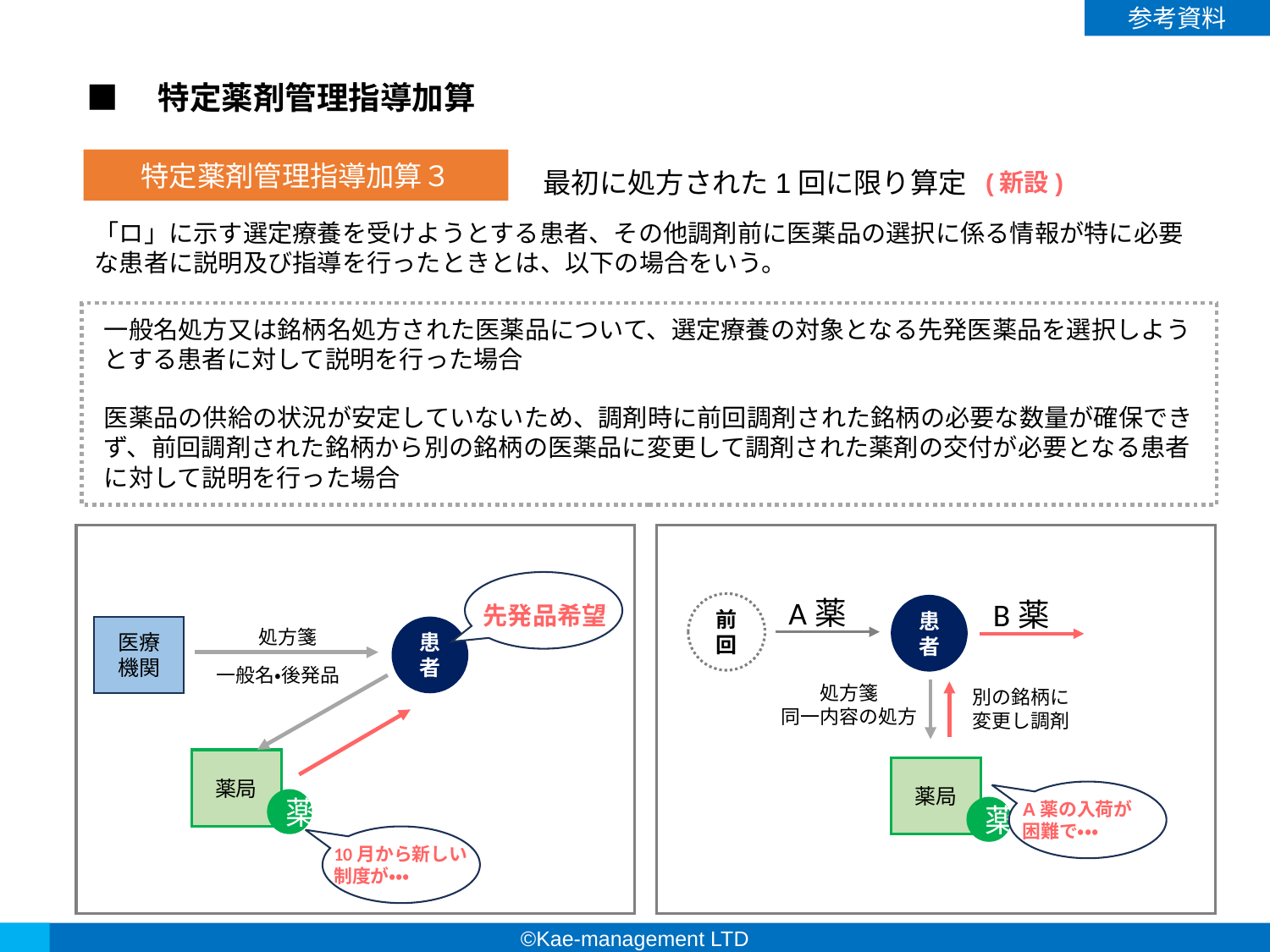

参考資料
■　特定薬剤管理指導加算
特定薬剤管理指導加算３
最初に処方された1回に限り算定
(新設)
「ロ」に示す選定療養を受けようとする患者、その他調剤前に医薬品の選択に係る情報が特に必要な患者に説明及び指導を行ったときとは、以下の場合をいう。

一般名処方又は銘柄名処方された医薬品について、選定療養の対象となる先発医薬品を選択しようとする患者に対して説明を行った場合

医薬品の供給の状況が安定していないため、調剤時に前回調剤された銘柄の必要な数量が確保できず、前回調剤された銘柄から別の銘柄の医薬品に変更して調剤された薬剤の交付が必要となる患者に対して説明を行った場合

A薬
B薬
前回
先発品希望
患者
医療
機関
患者
処方箋
一般名・後発品
処方箋
同一内容の処方
別の銘柄に
変更し調剤
薬局
薬局

薬
A薬の入荷が
困難で・・・
薬

10月から新しい
制度が・・・